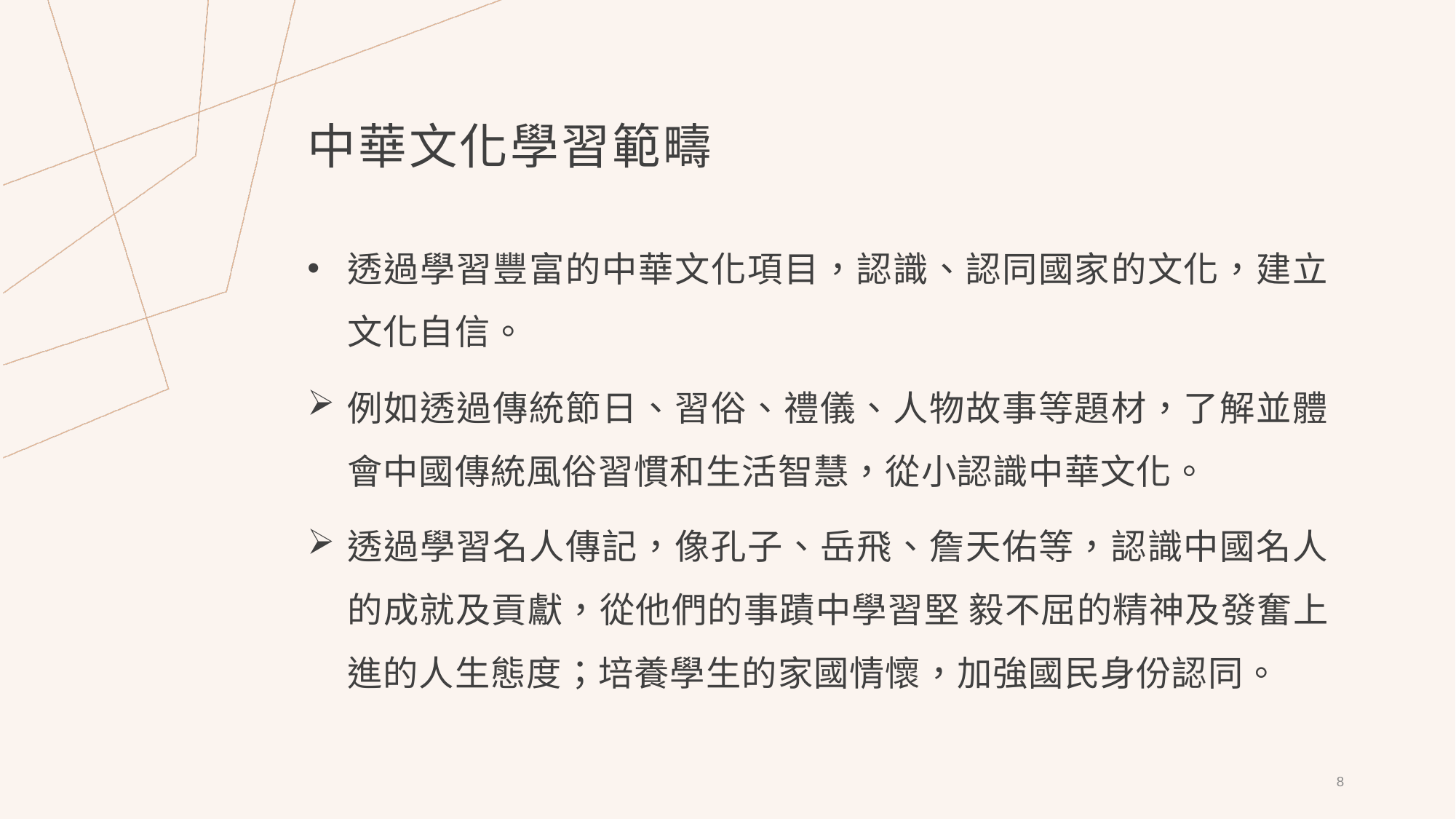

# 中華文化學習範疇
透過學習豐富的中華文化項目，認識、認同國家的文化，建立文化自信。
例如透過傳統節日、習俗、禮儀、人物故事等題材，了解並體會中國傳統風俗習慣和生活智慧，從小認識中華文化。
透過學習名人傳記，像孔子、岳飛、詹天佑等，認識中國名人的成就及貢獻，從他們的事蹟中學習堅 毅不屈的精神及發奮上進的人生態度；培養學生的家國情懷，加強國⺠⾝份認同。
8